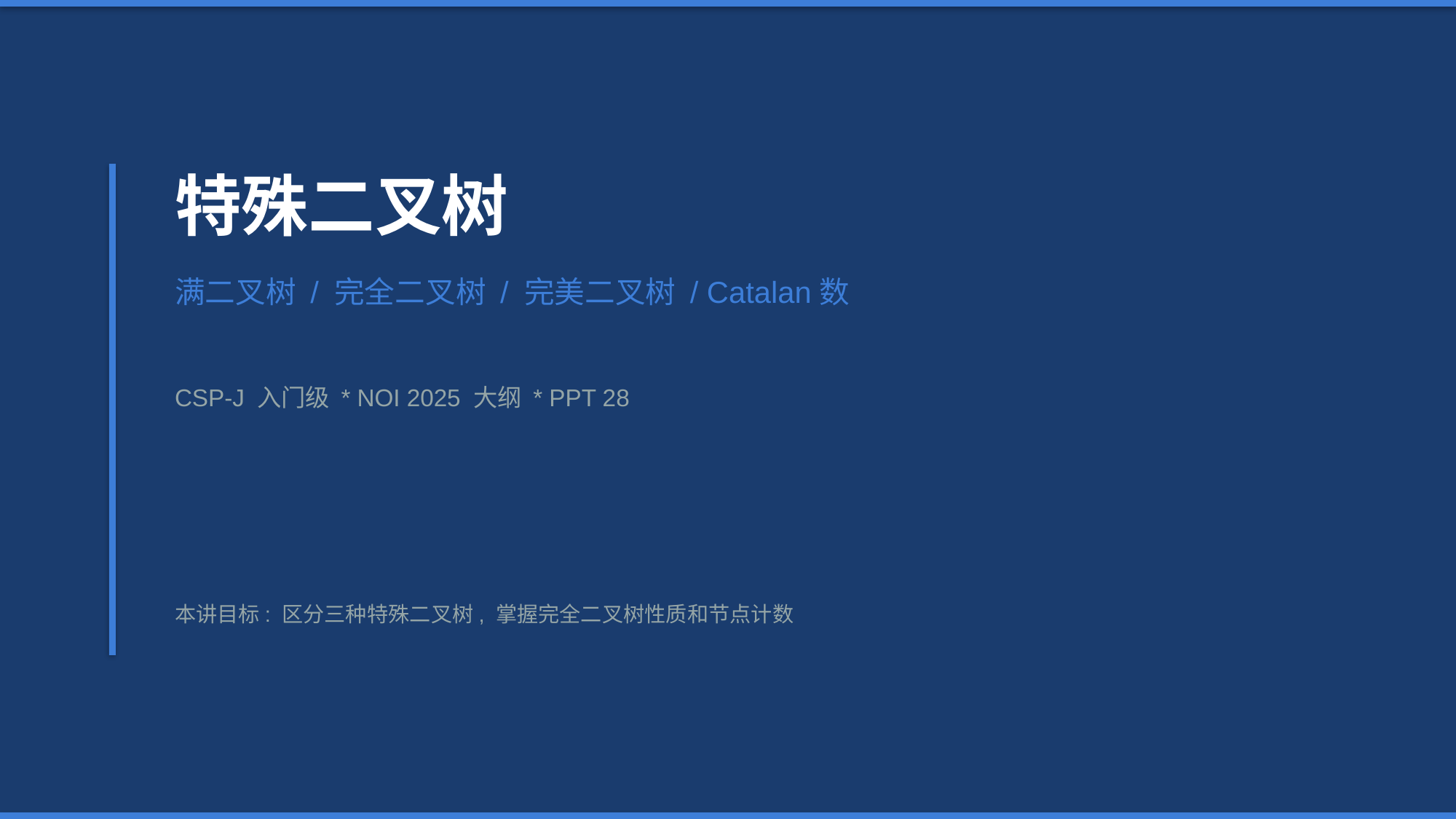

特殊二叉树
满二叉树 / 完全二叉树 / 完美二叉树 / Catalan数
CSP-J 入门级 * NOI 2025 大纲 * PPT 28
本讲目标: 区分三种特殊二叉树, 掌握完全二叉树性质和节点计数